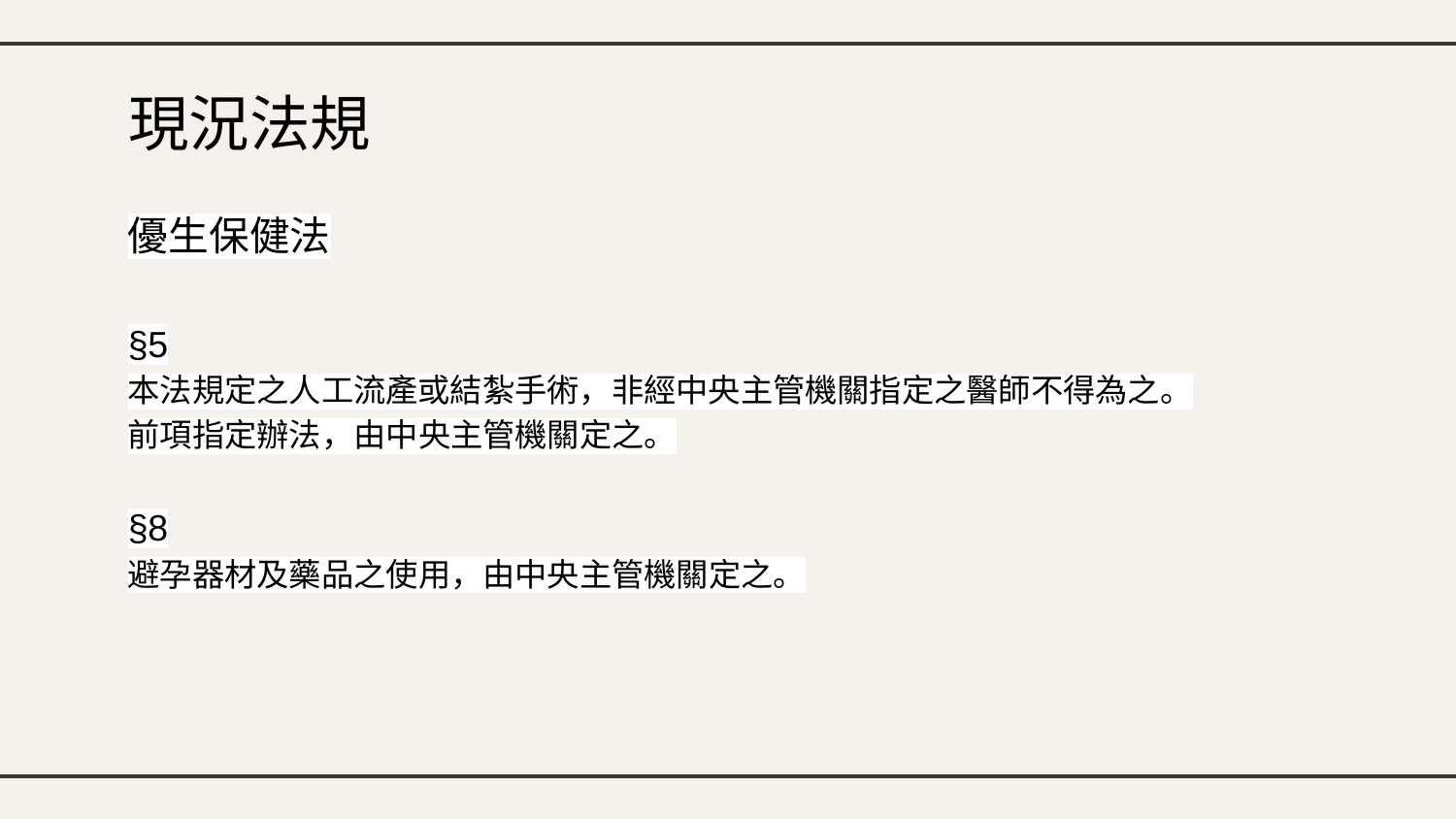

# 現況法規
優生保健法

§5
本法規定之人工流產或結紮手術，非經中央主管機關指定之醫師不得為之。
前項指定辦法，由中央主管機關定之。

§8
避孕器材及藥品之使用，由中央主管機關定之。